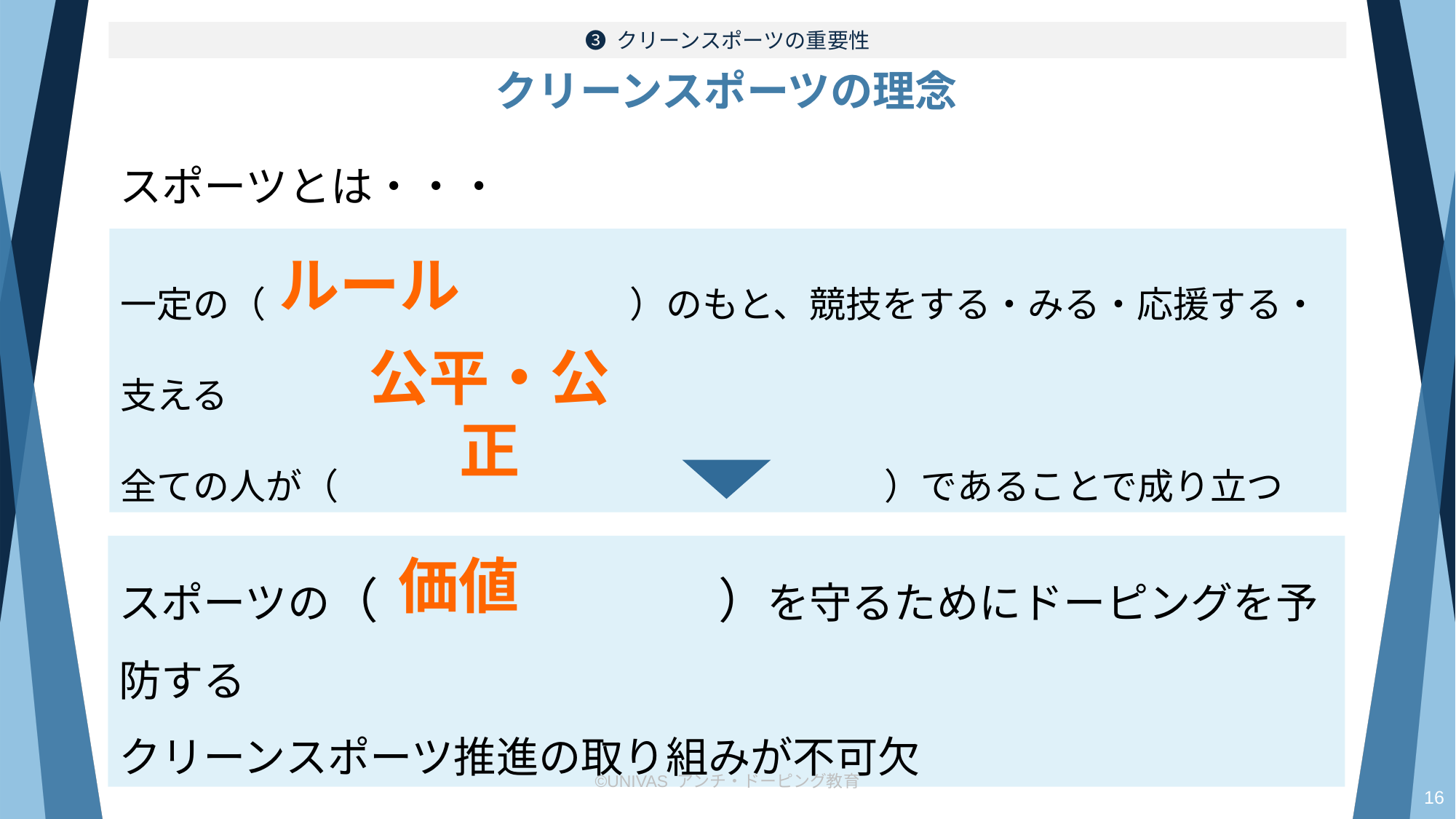

❸ クリーンスポーツの重要性
クリーンスポーツの理念
スポーツとは・・・
一定の（　　　　　　　　　　）のもと、競技をする・みる・応援する・支える
全ての人が（　　　　　　　　　　　　　　　）であることで成り立つ
ルール
公平・公正

スポーツの（　　　　　　　）を守るためにドーピングを予防する
クリーンスポーツ推進の取り組みが不可欠
価値
©UNIVAS アンチ・ドーピング教育
16